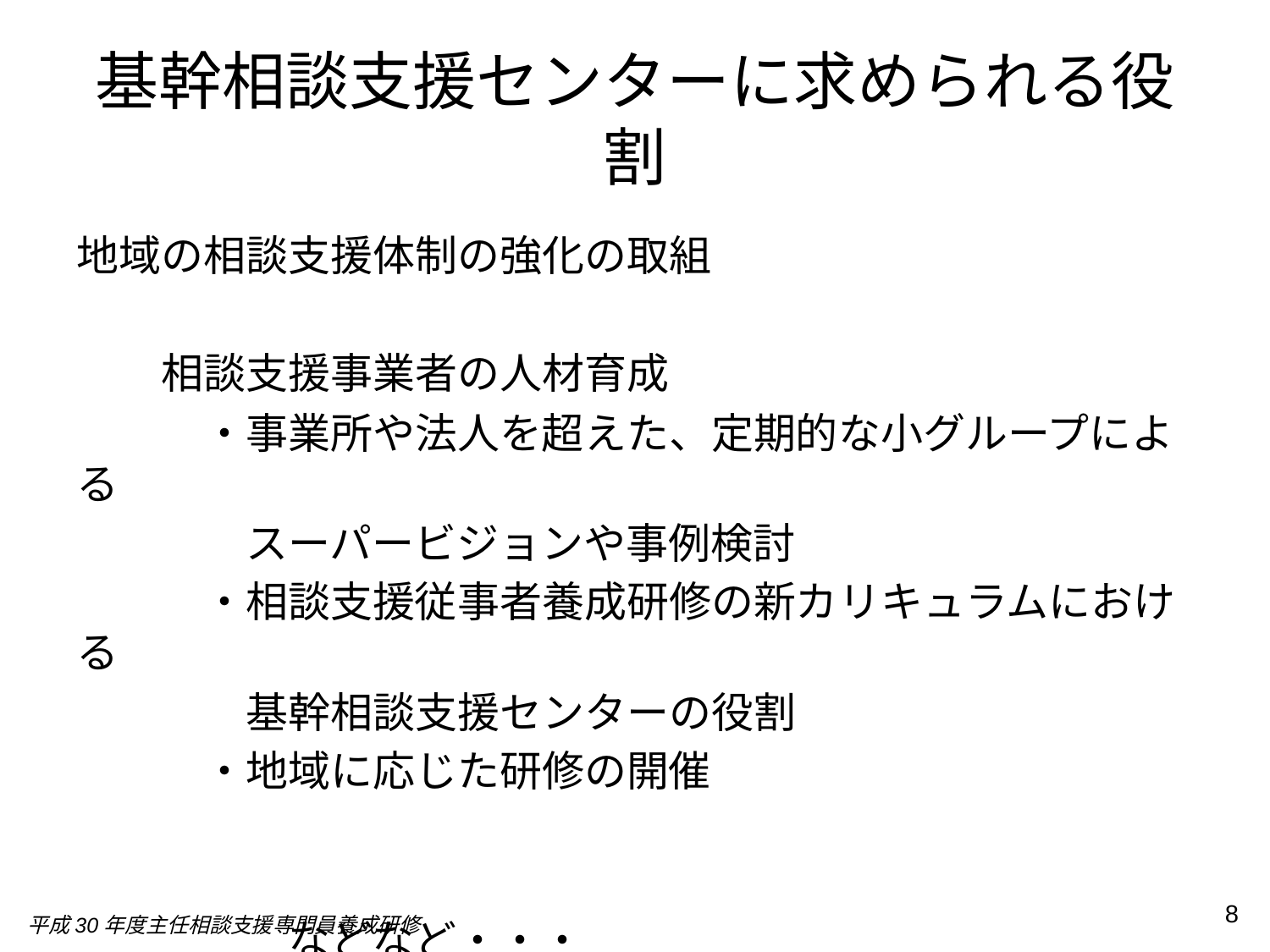

# 基幹相談支援センターに求められる役割
地域の相談支援体制の強化の取組

　　相談支援事業者の人材育成
　　　・事業所や法人を超えた、定期的な小グループによる
　　　　スーパービジョンや事例検討
　　　・相談支援従事者養成研修の新カリキュラムにおける
　　　　基幹相談支援センターの役割
　　　・地域に応じた研修の開催

　　　　　　　　　　　　　　　　　　　　　　　　　　　　　　　などなど・・・

8
平成30年度主任相談支援専門員養成研修